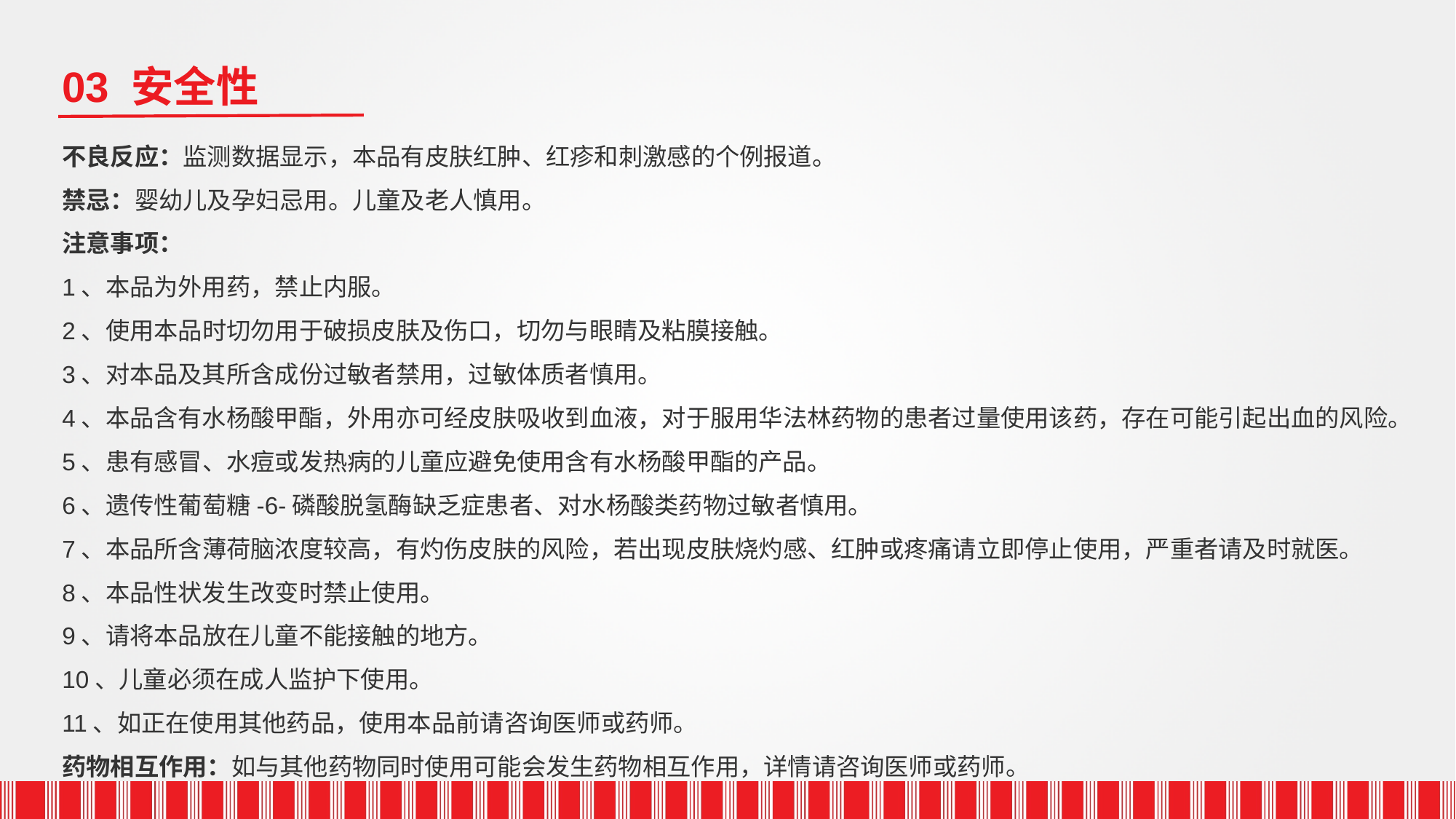

03 安全性
不良反应：监测数据显示，本品有皮肤红肿、红疹和刺激感的个例报道。
禁忌：婴幼儿及孕妇忌用。儿童及老人慎用。
注意事项：
1、本品为外用药，禁止内服。
2、使用本品时切勿用于破损皮肤及伤口，切勿与眼睛及粘膜接触。
3、对本品及其所含成份过敏者禁用，过敏体质者慎用。
4、本品含有水杨酸甲酯，外用亦可经皮肤吸收到血液，对于服用华法林药物的患者过量使用该药，存在可能引起出血的风险。
5、患有感冒、水痘或发热病的儿童应避免使用含有水杨酸甲酯的产品。
6、遗传性葡萄糖-6-磷酸脱氢酶缺乏症患者、对水杨酸类药物过敏者慎用。
7、本品所含薄荷脑浓度较高，有灼伤皮肤的风险，若出现皮肤烧灼感、红肿或疼痛请立即停止使用，严重者请及时就医。
8、本品性状发生改变时禁止使用。
9、请将本品放在儿童不能接触的地方。
10、儿童必须在成人监护下使用。
11、如正在使用其他药品，使用本品前请咨询医师或药师。
药物相互作用：如与其他药物同时使用可能会发生药物相互作用，详情请咨询医师或药师。